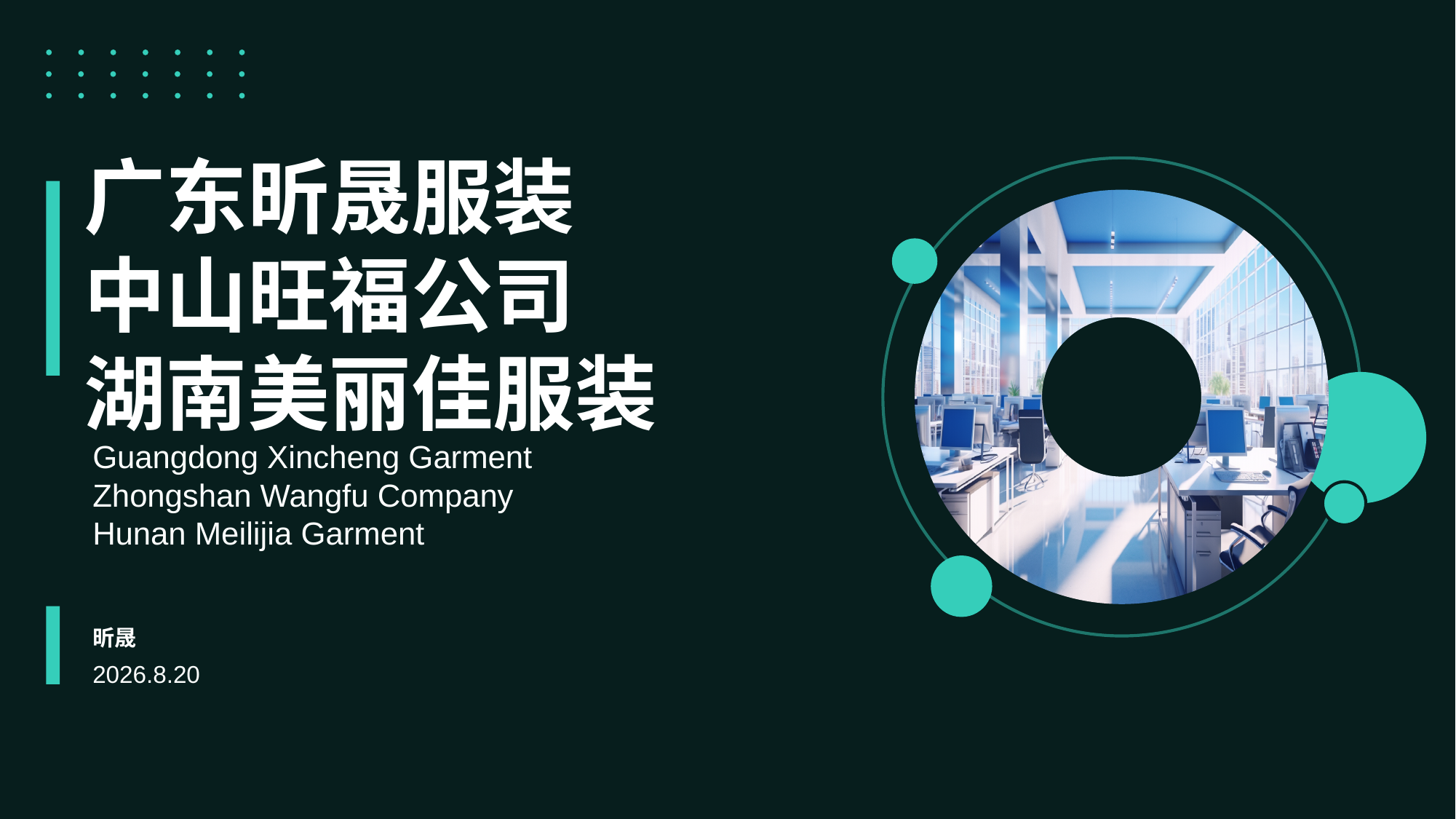

广东昕晟服装
中山旺福公司
湖南美丽佳服装

Guangdong Xincheng Garment
Zhongshan Wangfu Company
Hunan Meilijia Garment

昕晟

2026.8.20